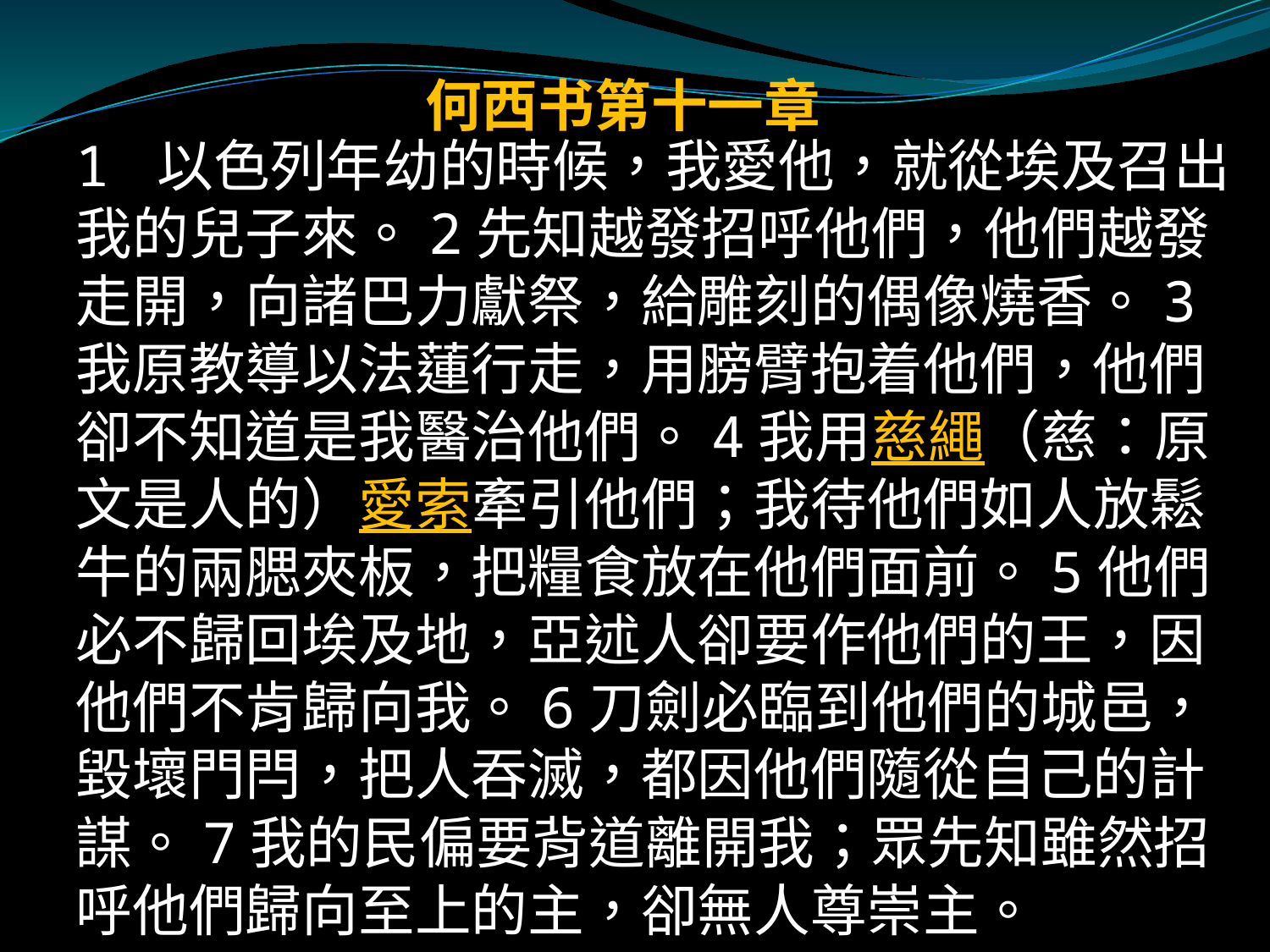

# 何西书第十一章
1 以色列年幼的時候，我愛他，就從埃及召出我的兒子來。2先知越發招呼他們，他們越發走開，向諸巴力獻祭，給雕刻的偶像燒香。3我原教導以法蓮行走，用膀臂抱着他們，他們卻不知道是我醫治他們。4我用慈繩（慈：原文是人的）愛索牽引他們；我待他們如人放鬆牛的兩腮夾板，把糧食放在他們面前。5他們必不歸回埃及地，亞述人卻要作他們的王，因他們不肯歸向我。6刀劍必臨到他們的城邑，毀壞門閂，把人吞滅，都因他們隨從自己的計謀。7我的民偏要背道離開我；眾先知雖然招呼他們歸向至上的主，卻無人尊崇主。